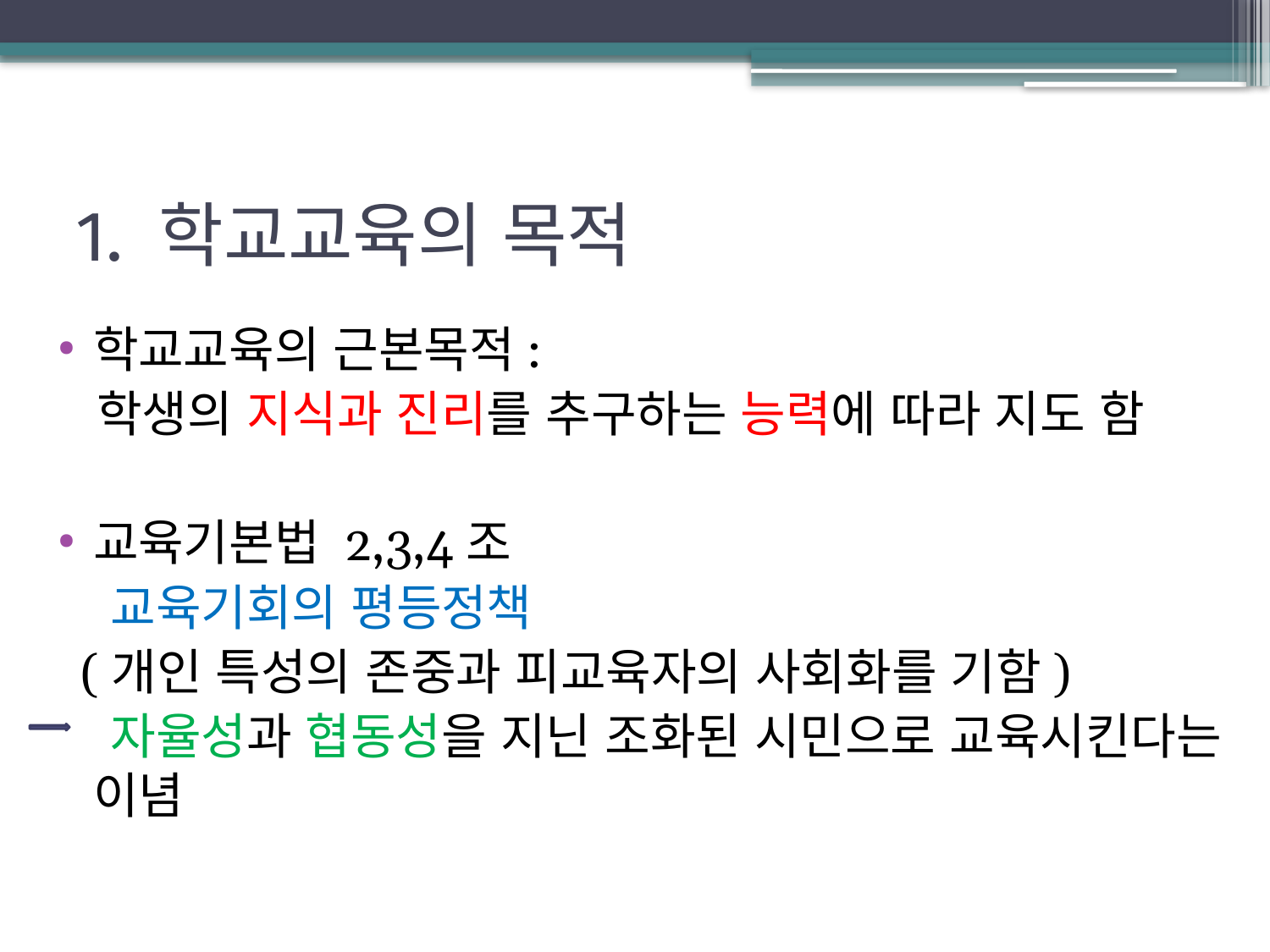

# 1. 학교교육의 목적
학교교육의 근본목적:
  학생의 지식과 진리를 추구하는 능력에 따라 지도 함

교육기본법 2,3,4조
   교육기회의 평등정책
  (개인 특성의 존중과 피교육자의 사회화를 기함)
   자율성과 협동성을 지닌 조화된 시민으로 교육시킨다는 이념